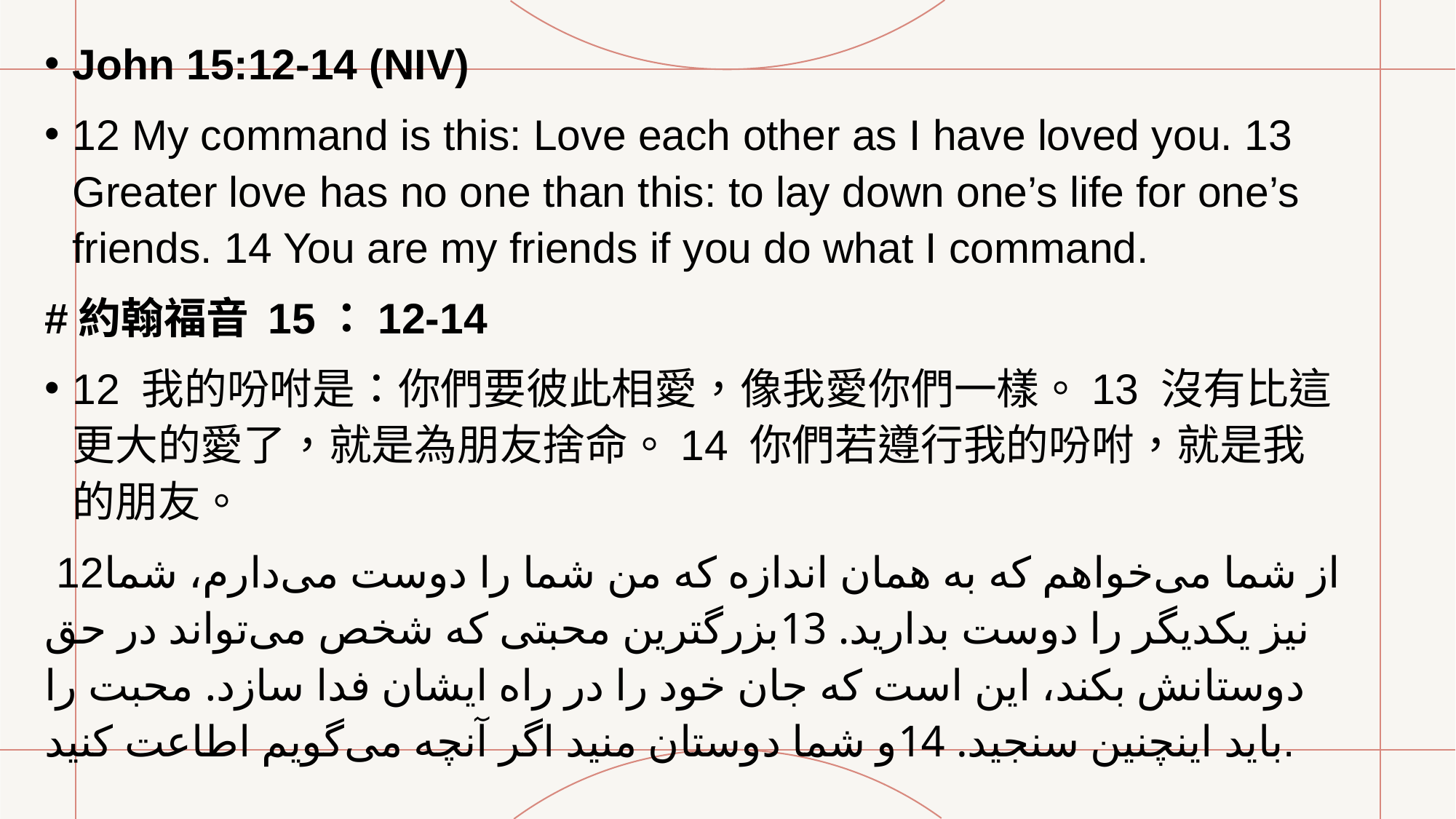

John 15:12-14 (NIV)
12 My command is this: Love each other as I have loved you. 13 Greater love has no one than this: to lay down one’s life for one’s friends. 14 You are my friends if you do what I command.
#約翰福音 15：12-14
12 我的吩咐是：你們要彼此相愛，像我愛你們一樣。13 沒有比這更大的愛了，就是為朋友捨命。14 你們若遵行我的吩咐，就是我的朋友。
 12از شما می‌خواهم كه به همان اندازه كه من شما را دوست می‌دارم، شما نيز يكديگر را دوست بداريد. 13بزرگترين محبتی كه شخص می‌تواند در حق دوستانش بكند، اين است كه جان خود را در راه ايشان فدا سازد. محبت را بايد اينچنين سنجيد. 14و شما دوستان منيد اگر آنچه می‌گويم اطاعت كنيد.

#